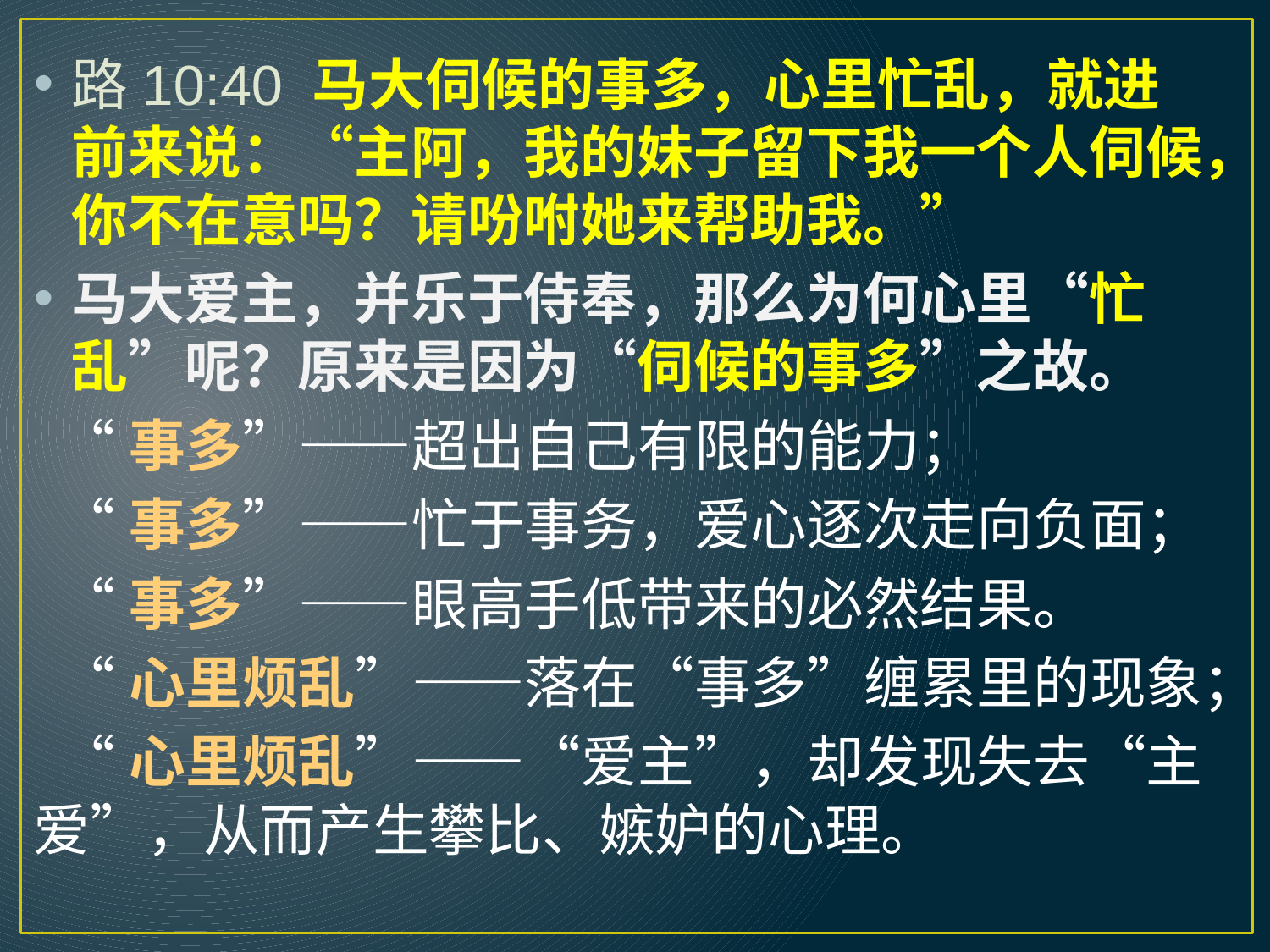

#
路10:40 马大伺候的事多，心里忙乱，就进前来说：“主阿，我的妹子留下我一个人伺候，你不在意吗？请吩咐她来帮助我。”
马大爱主，并乐于侍奉，那么为何心里“忙乱”呢？原来是因为“伺候的事多”之故。
  “事多”——超出自己有限的能力；
  “事多”——忙于事务，爱心逐次走向负面；
  “事多”——眼高手低带来的必然结果。
  “心里烦乱”——落在“事多”缠累里的现象；
  “心里烦乱”——“爱主”，却发现失去“主爱”，从而产生攀比、嫉妒的心理。